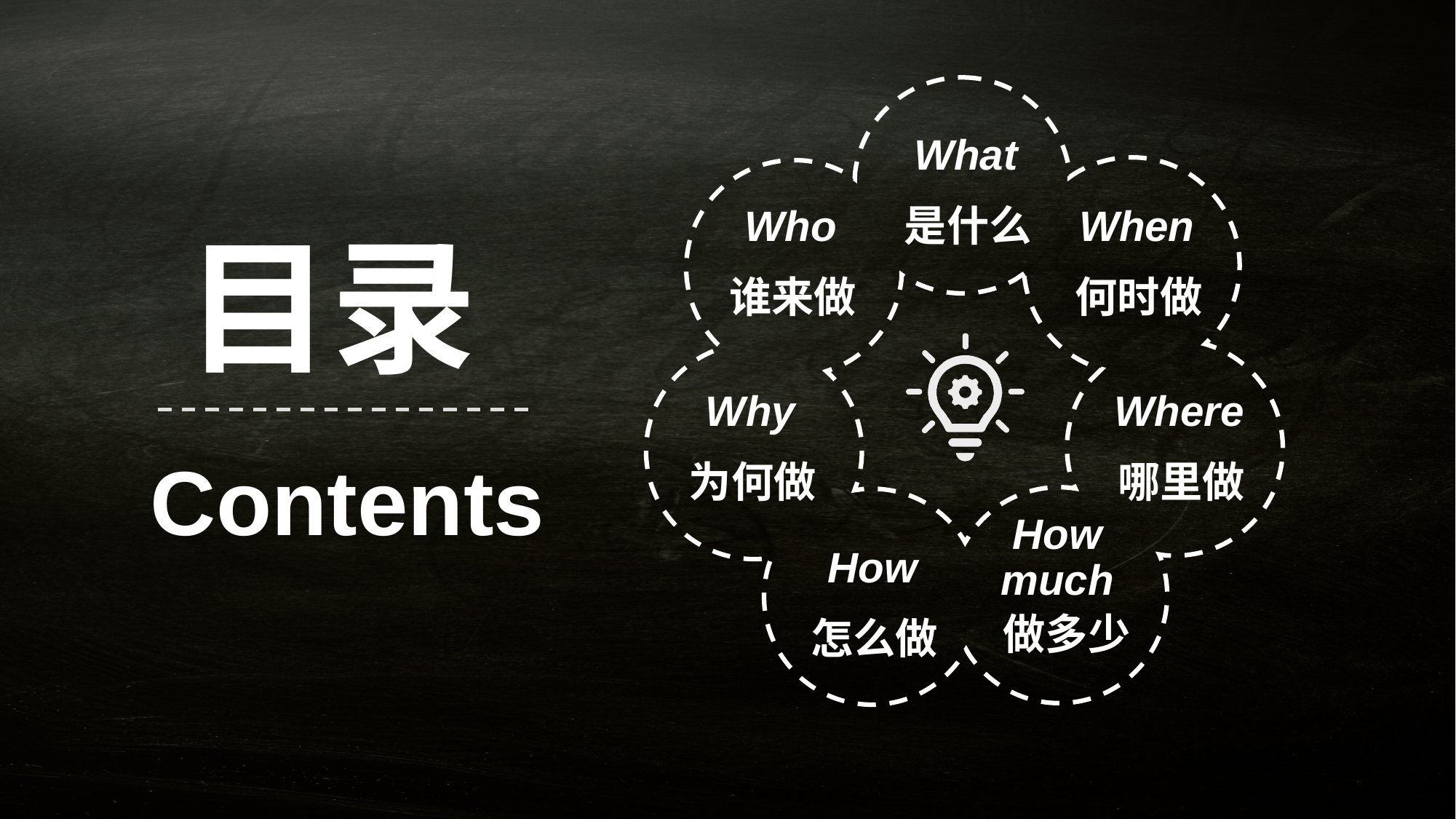

What
Who
是什么
When
谁来做
何时做
Why
Where
为何做
哪里做
How much
How
做多少
怎么做